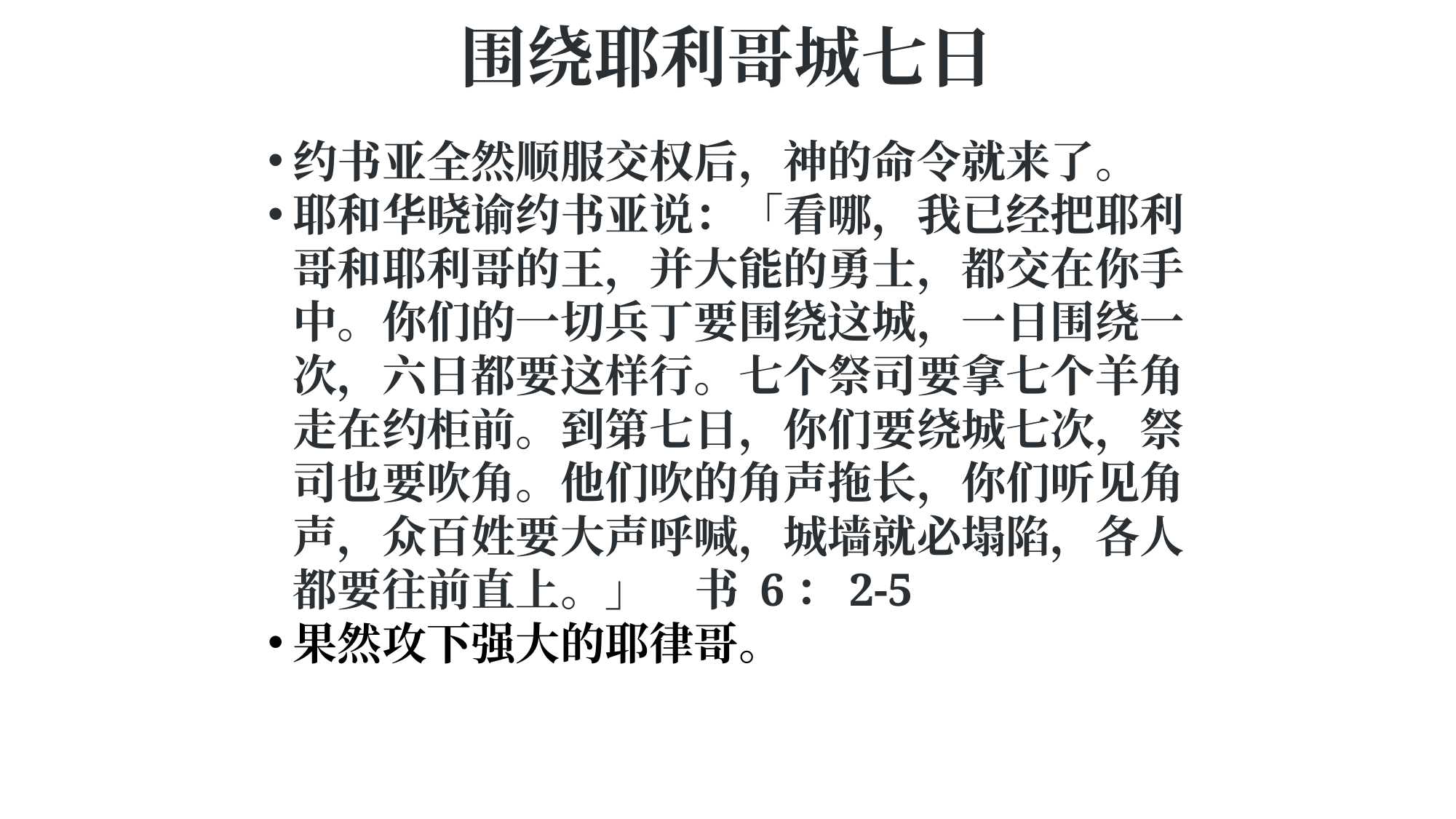

# 围绕耶利哥城七日
约书亚全然顺服交权后，神的命令就来了。
耶和华晓谕约书亚说：「看哪，我已经把耶利哥和耶利哥的王，并大能的勇士，都交在你手中。你们的一切兵丁要围绕这城，一日围绕一次，六日都要这样行。七个祭司要拿七个羊角走在约柜前。到第七日，你们要绕城七次，祭司也要吹角。他们吹的角声拖长，你们听见角声，众百姓要大声呼喊，城墙就必塌陷，各人都要往前直上。」 							书 6：2-5
果然攻下强大的耶律哥。